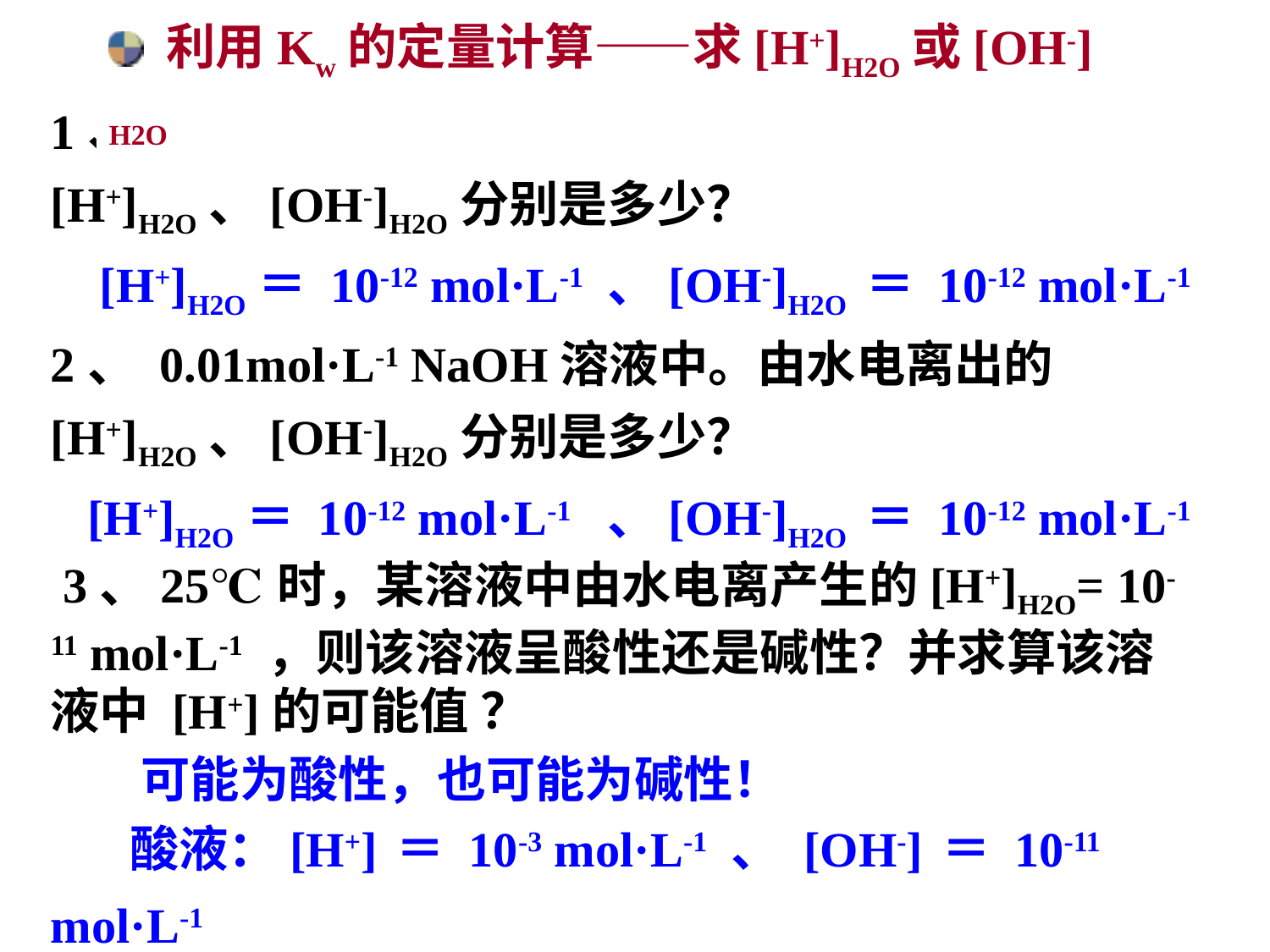

利用Kw的定量计算——求[H+]H2O或[OH-] H2O
1、0.01mol·L-1盐酸溶液中。由水电离出的[H+]H2O、[OH-]H2O分别是多少？
    [H+]H2O＝ 10-12 mol·L-1 、[OH-]H2O ＝ 10-12 mol·L-1
2、 0.01mol·L-1 NaOH溶液中。由水电离出的[H+]H2O、[OH-]H2O分别是多少？
   [H+]H2O＝ 10-12 mol·L-1  、[OH-]H2O ＝ 10-12 mol·L-1
 3、25℃时，某溶液中由水电离产生的[H+]H2O= 10-11 mol·L-1 ，则该溶液呈酸性还是碱性？并求算该溶液中 [H+]的可能值 ？
       可能为酸性，也可能为碱性！
      酸液：[H+] ＝ 10-3 mol·L-1 、 [OH-] ＝ 10-11 mol·L-1
      碱液：[H+] ＝ 10-11 mol·L-1 、 [OH-] ＝ 10-3 mol·L-1